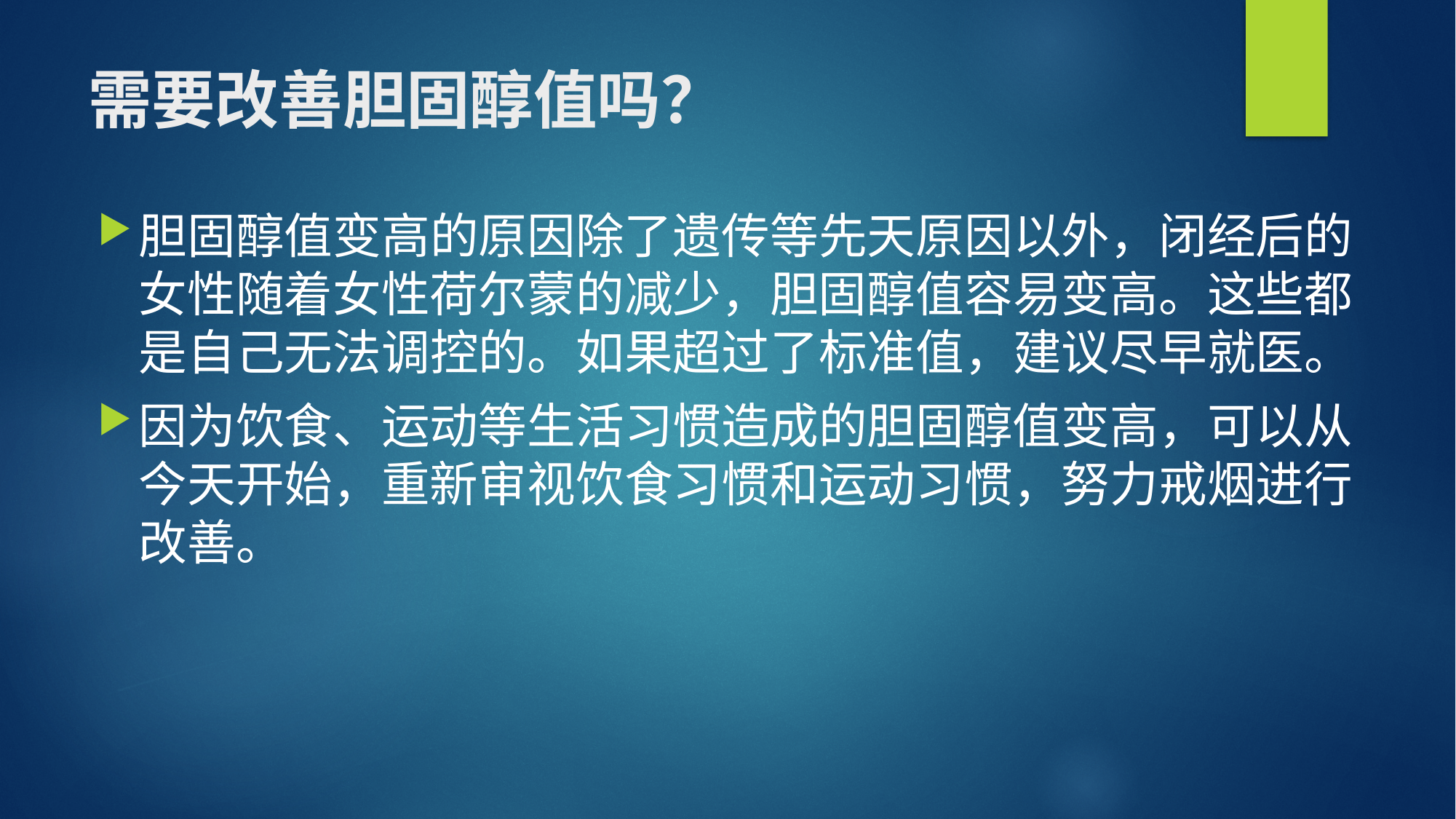

# 需要改善胆固醇值吗？
胆固醇值变高的原因除了遗传等先天原因以外，闭经后的女性随着女性荷尔蒙的减少，胆固醇值容易变高。这些都是自己无法调控的。如果超过了标准值，建议尽早就医。
因为饮食、运动等生活习惯造成的胆固醇值变高，可以从今天开始，重新审视饮食习惯和运动习惯，努力戒烟进行改善。